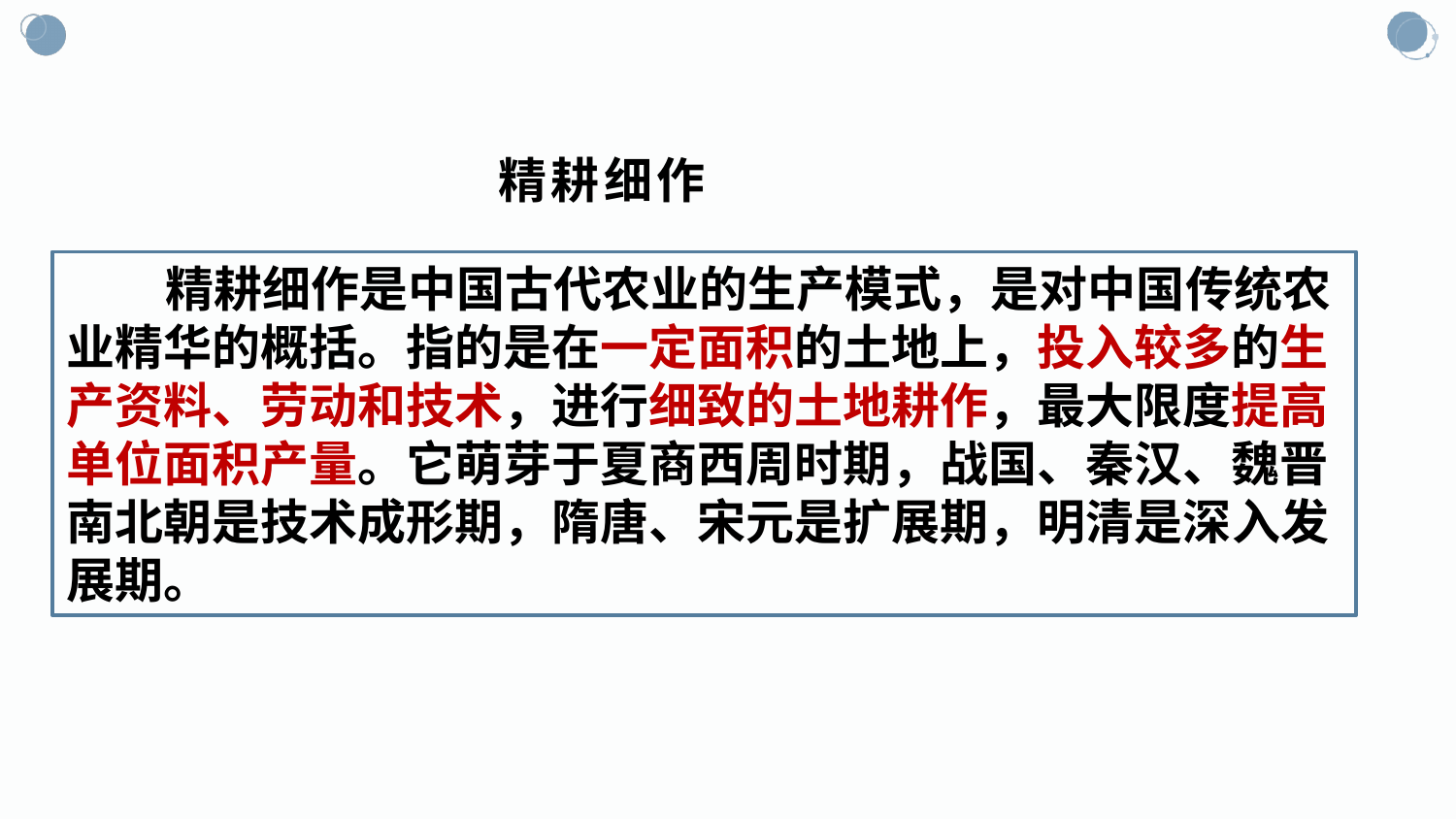

精耕细作
        精耕细作是中国古代农业的生产模式，是对中国传统农业精华的概括。指的是在一定面积的土地上，投入较多的生产资料、劳动和技术，进行细致的土地耕作，最大限度提高单位面积产量。它萌芽于夏商西周时期，战国、秦汉、魏晋南北朝是技术成形期，隋唐、宋元是扩展期，明清是深入发展期。